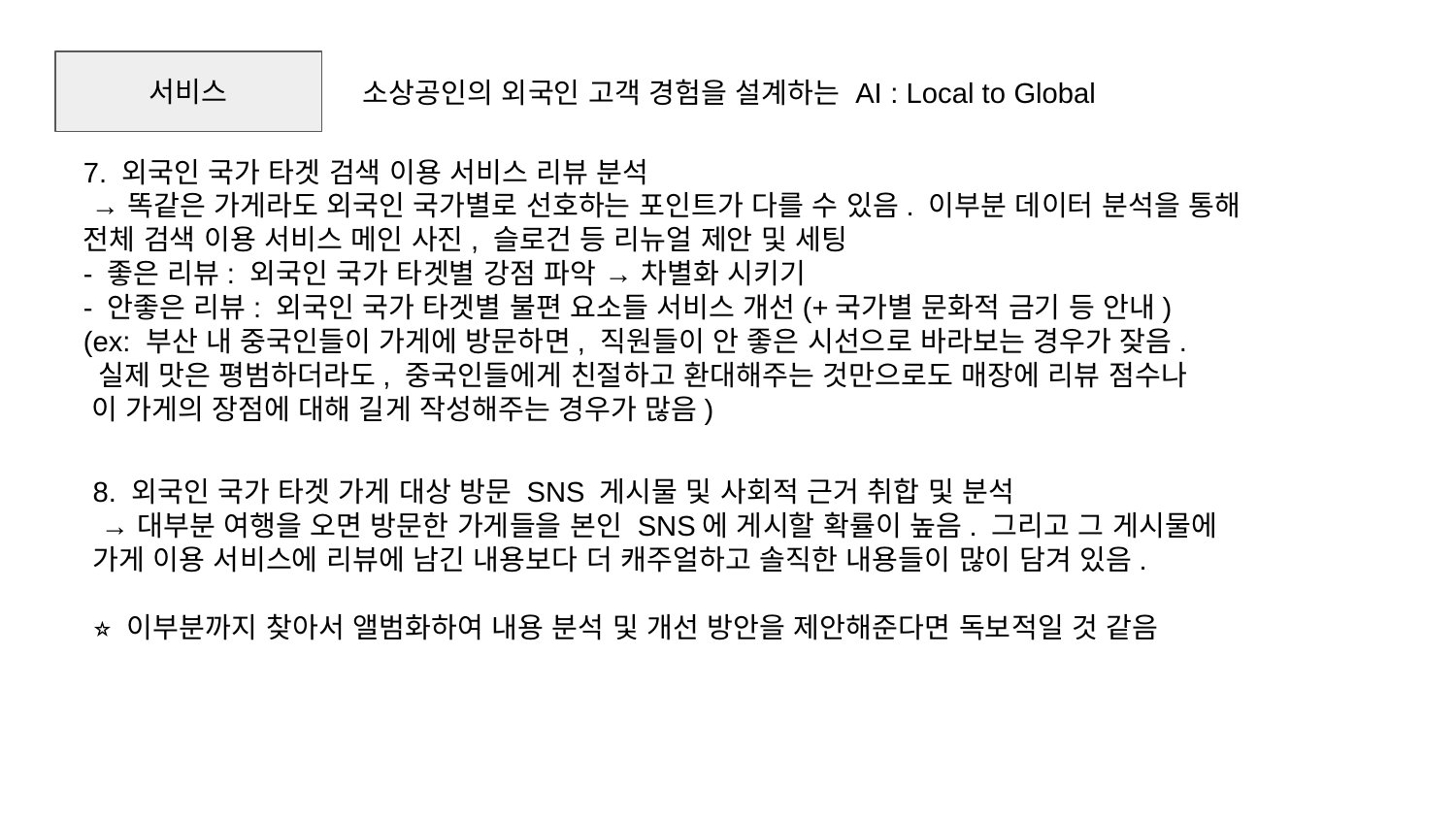

서비스
소상공인의 외국인 고객 경험을 설계하는 AI : Local to Global
7. 외국인 국가 타겟 검색 이용 서비스 리뷰 분석
 → 똑같은 가게라도 외국인 국가별로 선호하는 포인트가 다를 수 있음. 이부분 데이터 분석을 통해
전체 검색 이용 서비스 메인 사진, 슬로건 등 리뉴얼 제안 및 세팅
- 좋은 리뷰: 외국인 국가 타겟별 강점 파악 → 차별화 시키기
- 안좋은 리뷰: 외국인 국가 타겟별 불편 요소들 서비스 개선(+국가별 문화적 금기 등 안내)
(ex: 부산 내 중국인들이 가게에 방문하면, 직원들이 안 좋은 시선으로 바라보는 경우가 잦음.
 실제 맛은 평범하더라도, 중국인들에게 친절하고 환대해주는 것만으로도 매장에 리뷰 점수나
 이 가게의 장점에 대해 길게 작성해주는 경우가 많음)
8. 외국인 국가 타겟 가게 대상 방문 SNS 게시물 및 사회적 근거 취합 및 분석
 → 대부분 여행을 오면 방문한 가게들을 본인 SNS에 게시할 확률이 높음. 그리고 그 게시물에
가게 이용 서비스에 리뷰에 남긴 내용보다 더 캐주얼하고 솔직한 내용들이 많이 담겨 있음.

⭐ 이부분까지 찾아서 앨범화하여 내용 분석 및 개선 방안을 제안해준다면 독보적일 것 같음